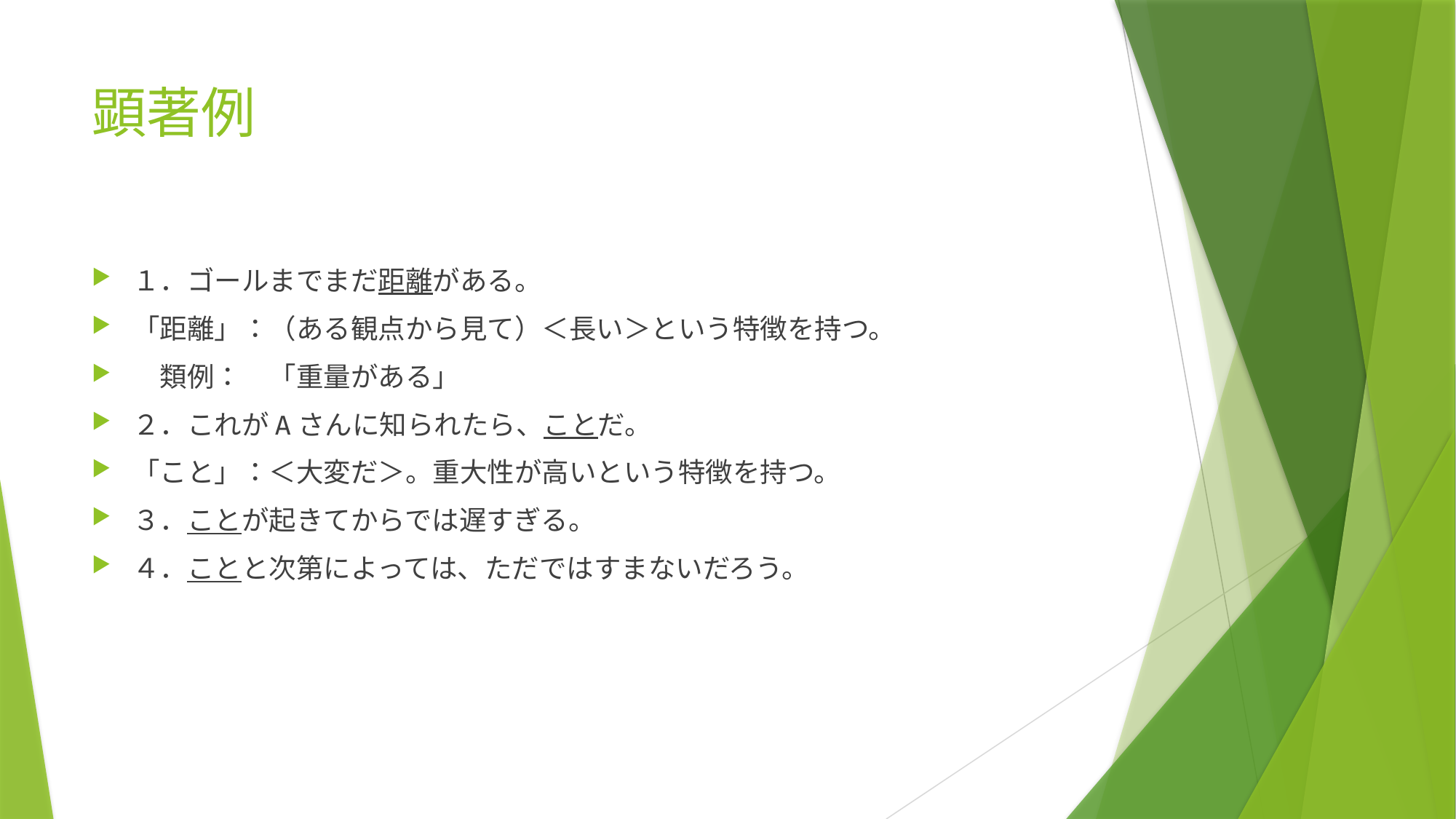

# 顕著例
１．ゴールまでまだ距離がある。
「距離」：（ある観点から見て）＜長い＞という特徴を持つ。
　類例：　「重量がある」
２．これがAさんに知られたら、ことだ。
「こと」：＜大変だ＞。重大性が高いという特徴を持つ。
３．ことが起きてからでは遅すぎる。
４．ことと次第によっては、ただではすまないだろう。